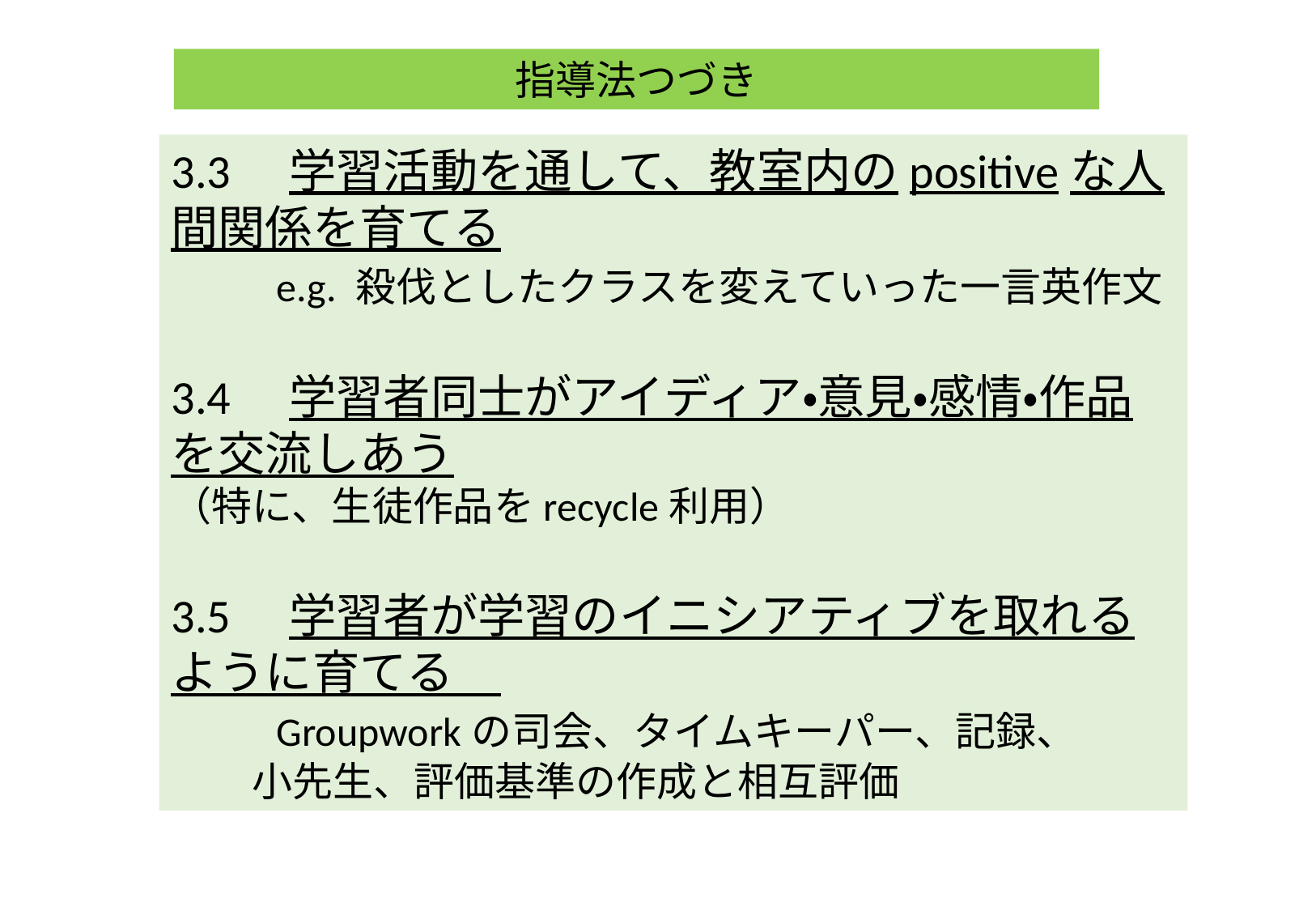

指導法つづき
3.3　学習活動を通して、教室内のpositiveな人間関係を育てる
　　e.g. 殺伐としたクラスを変えていった一言英作文

3.4　学習者同士がアイディア・意見・感情・作品を交流しあう
（特に、生徒作品をrecycle利用）

3.5　学習者が学習のイニシアティブを取れるように育てる
　　Groupworkの司会、タイムキーパー、記録、
　　小先生、評価基準の作成と相互評価